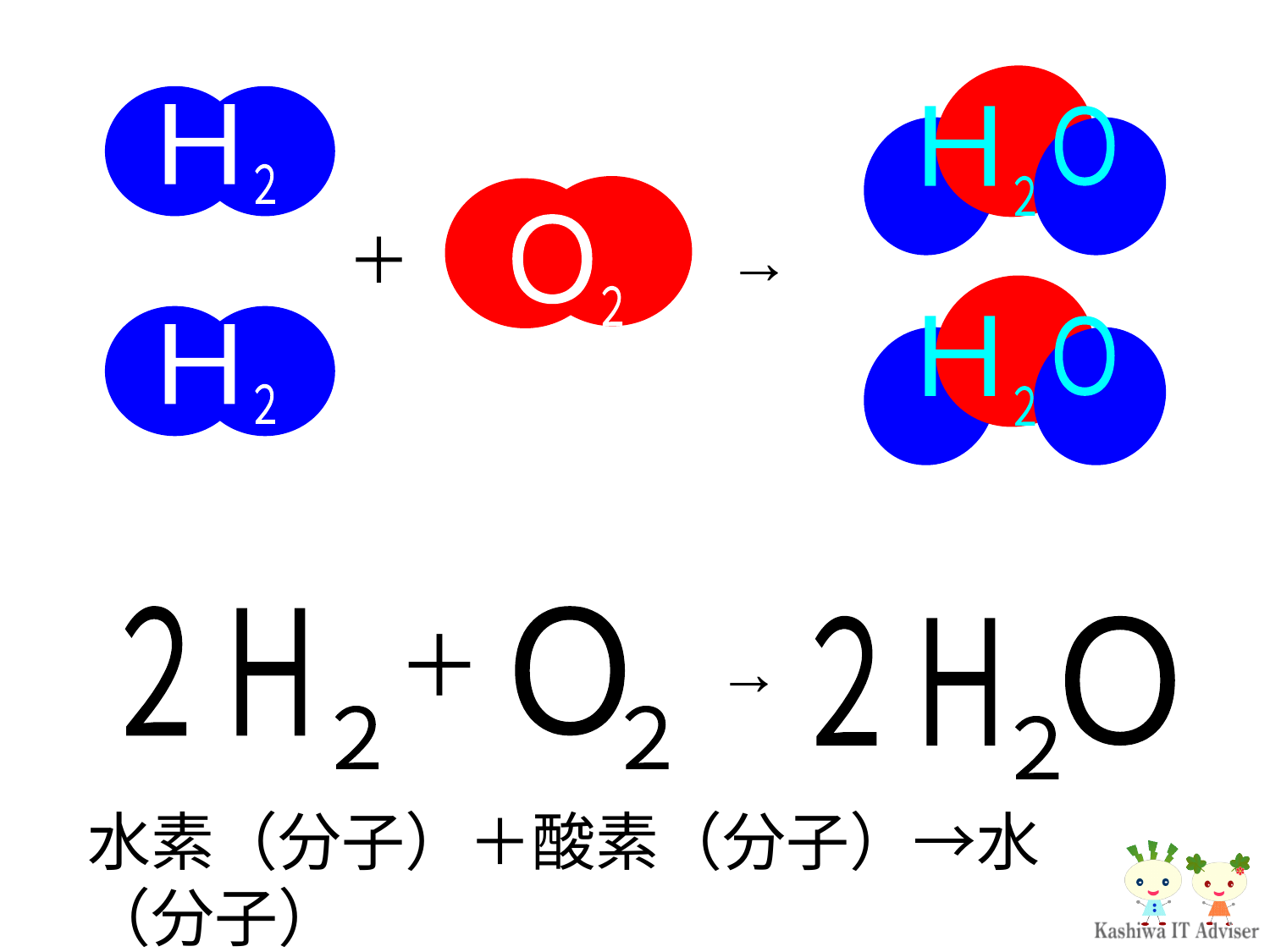

Ｈ
Ｏ
２

Ｈ
２
Ｈ
２
Ｈ
２

Ｏ
２
＋
→
Ｏ
Ｏ
Ｏ

Ｈ
Ｏ
２
２

Ｈ
２
２
Ｈ
２
Ｈ
２
Ｈ
２
２
２Ｈ
＋
Ｏ
２Ｈ
Ｏ
→
２
２
２

水素（分子）＋酸素（分子）→水（分子）